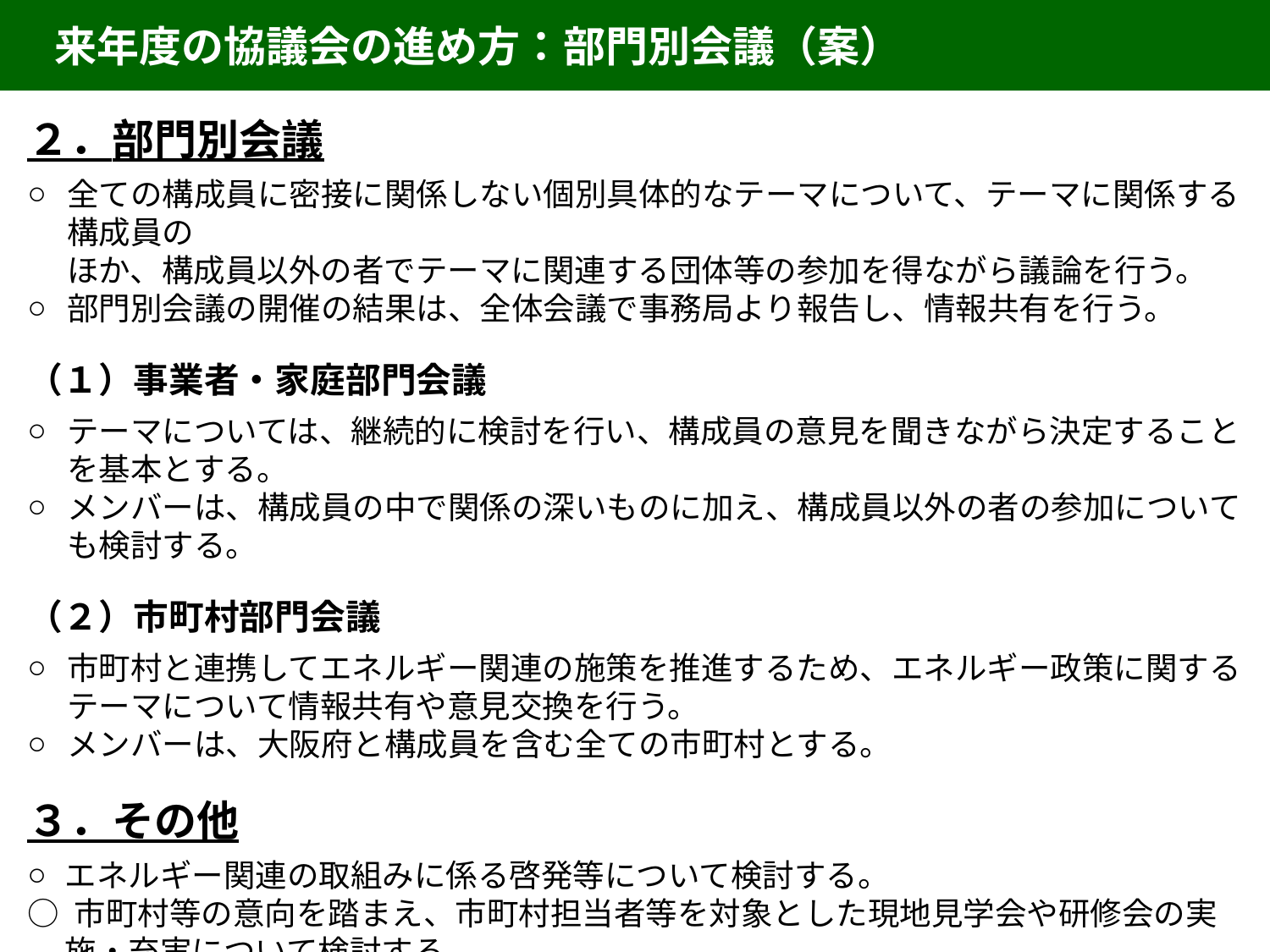

来年度の協議会の進め方：部門別会議（案）
２．部門別会議
全ての構成員に密接に関係しない個別具体的なテーマについて、テーマに関係する構成員の
ほか、構成員以外の者でテーマに関連する団体等の参加を得ながら議論を行う。
部門別会議の開催の結果は、全体会議で事務局より報告し、情報共有を行う。
（１）事業者・家庭部門会議
テーマについては、継続的に検討を行い、構成員の意見を聞きながら決定することを基本とする。
メンバーは、構成員の中で関係の深いものに加え、構成員以外の者の参加についても検討する。
（２）市町村部門会議
市町村と連携してエネルギー関連の施策を推進するため、エネルギー政策に関するテーマについて情報共有や意見交換を行う。
メンバーは、大阪府と構成員を含む全ての市町村とする。
３．その他
エネルギー関連の取組みに係る啓発等について検討する。
○ 市町村等の意向を踏まえ、市町村担当者等を対象とした現地見学会や研修会の実施・充実について検討する。